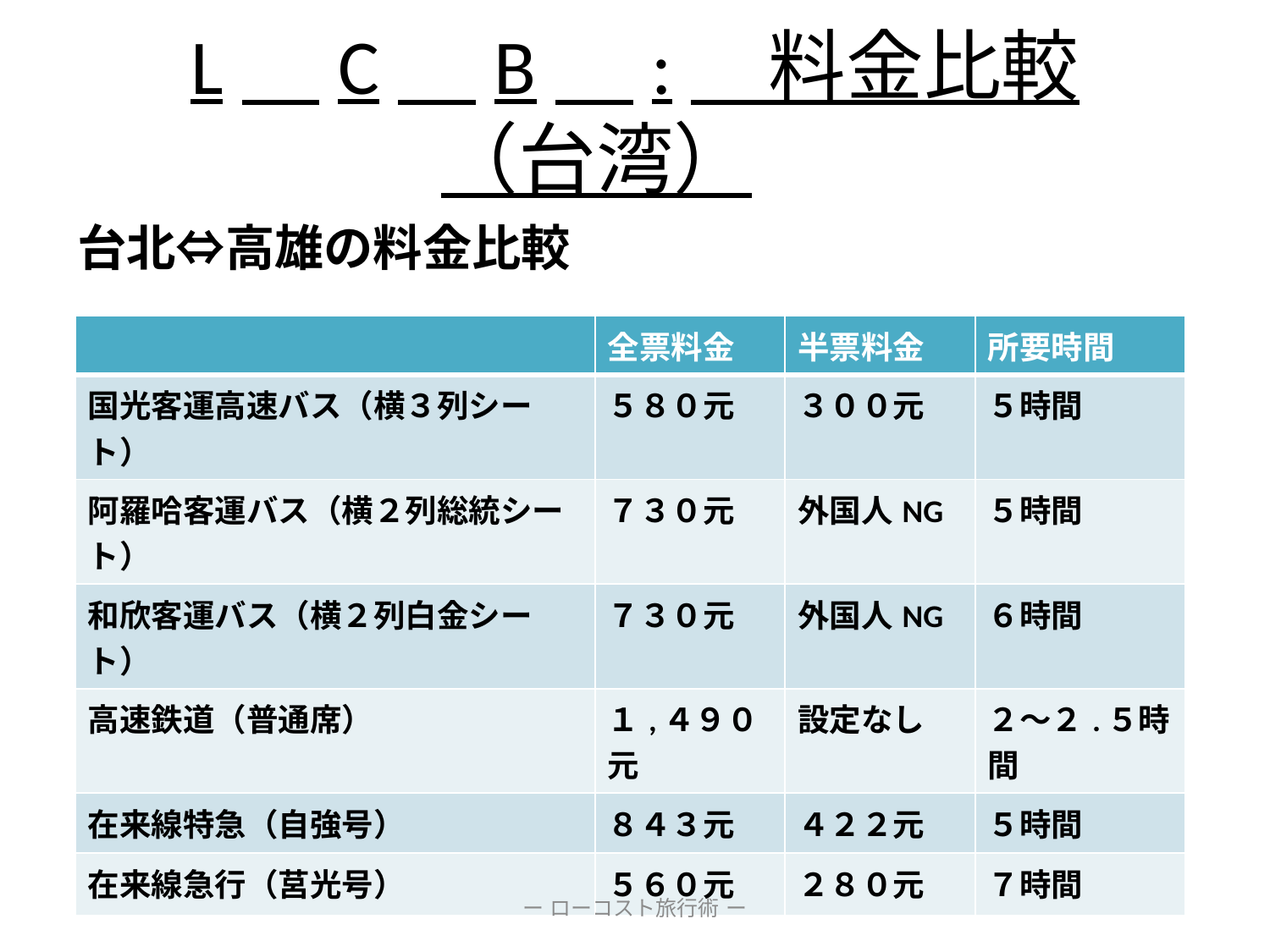

# L　C　B　:　料金比較（台湾）
台北⇔高雄の料金比較
|  | 全票料金 | 半票料金 | 所要時間 |
| --- | --- | --- | --- |
| 国光客運高速バス（横３列シート） | ５８０元 | ３００元 | ５時間 |
| 阿羅哈客運バス（横２列総統シート） | ７３０元 | 外国人NG | ５時間 |
| 和欣客運バス（横２列白金シート） | ７３０元 | 外国人NG | ６時間 |
| 高速鉄道（普通席） | １,４９０元 | 設定なし | ２～２.５時間 |
| 在来線特急（自強号） | ８４３元 | ４２２元 | ５時間 |
| 在来線急行（莒光号） | ５６０元 | ２８０元 | ７時間 |
ー ローコスト旅行術 ー